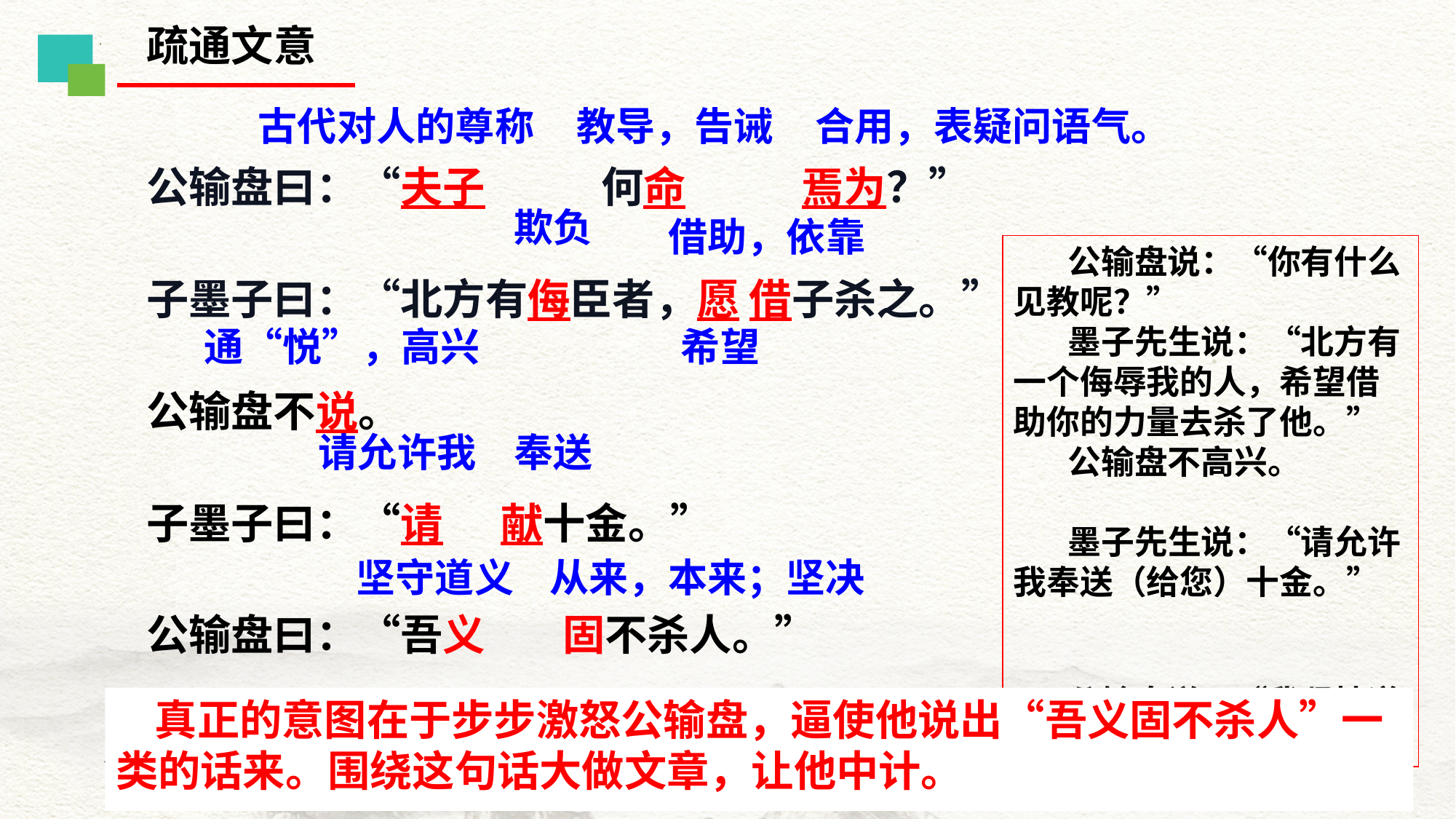

疏通文意

公输盘曰：“夫子            何命            焉为？”
子墨子曰：“北方有侮臣者，愿 借子杀之。”
公输盘不说。
子墨子曰：“请      献十金。”
公输盘曰：“吾义        固不杀人。”
古代对人的尊称
教导，告诫
合用，表疑问语气。
欺负
借助，依靠
公输盘说：“你有什么见教呢？”
墨子先生说：“北方有一个侮辱我的人，希望借助你的力量去杀了他。”
公输盘不高兴。
墨子先生说：“请允许我奉送（给您）十金。”
公输盘说：“我坚持道义本来就不杀人。
希望
通“悦”，高兴
请允许我
奉送
坚守道义
从来，本来；坚决
    墨子见到公输盘，就请他帮助自己去杀人，而且进一步说可以“献金”，其真正的意图是什么？
   真正的意图在于步步激怒公输盘，逼使他说出“吾义固不杀人”一类的话来。围绕这句话大做文章，让他中计。